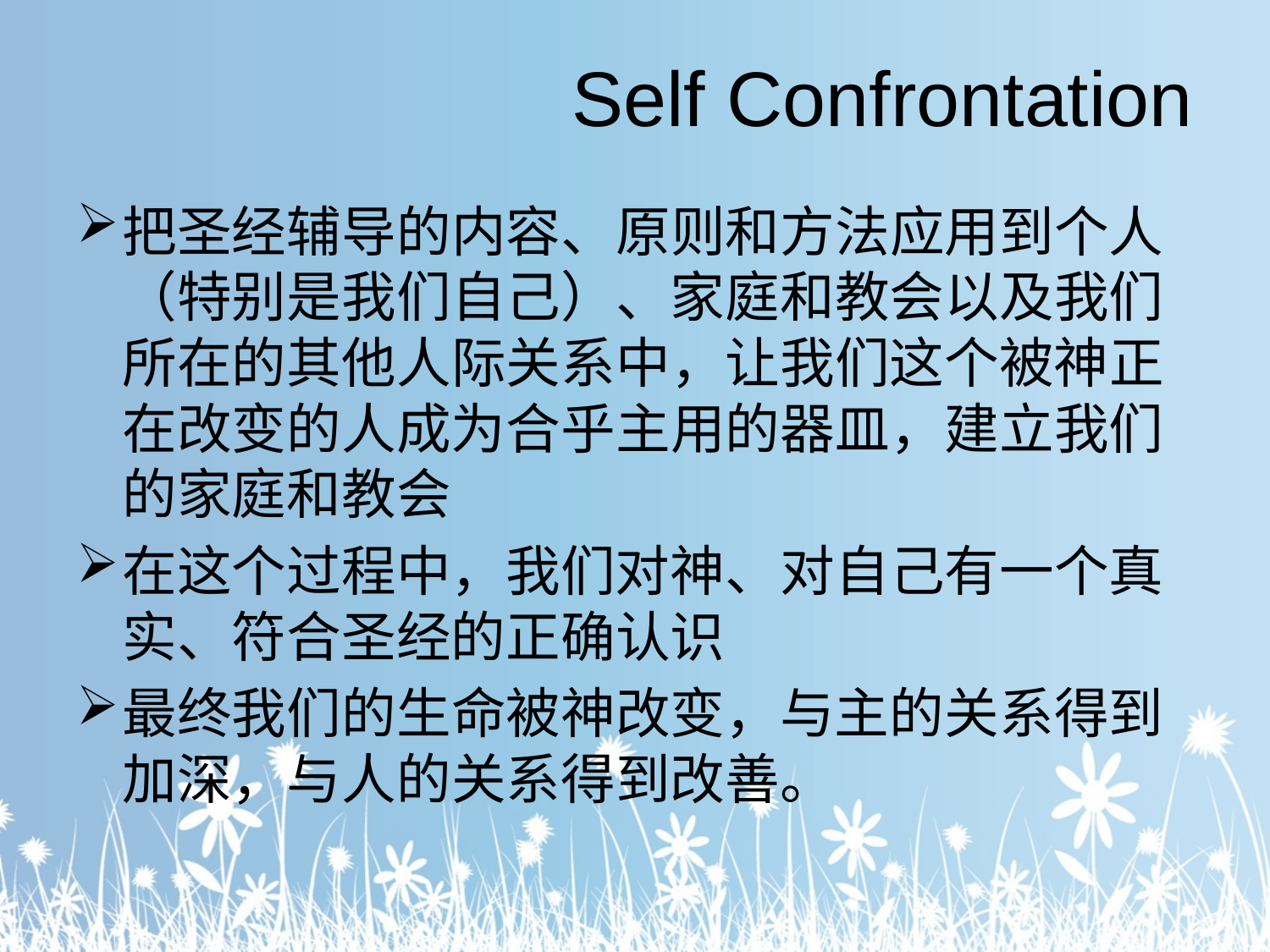

# Self Confrontation
把圣经辅导的内容、原则和方法应用到个人（特别是我们自己）、家庭和教会以及我们所在的其他人际关系中，让我们这个被神正在改变的人成为合乎主用的器皿，建立我们的家庭和教会
在这个过程中，我们对神、对自己有一个真实、符合圣经的正确认识
最终我们的生命被神改变，与主的关系得到加深，与人的关系得到改善。